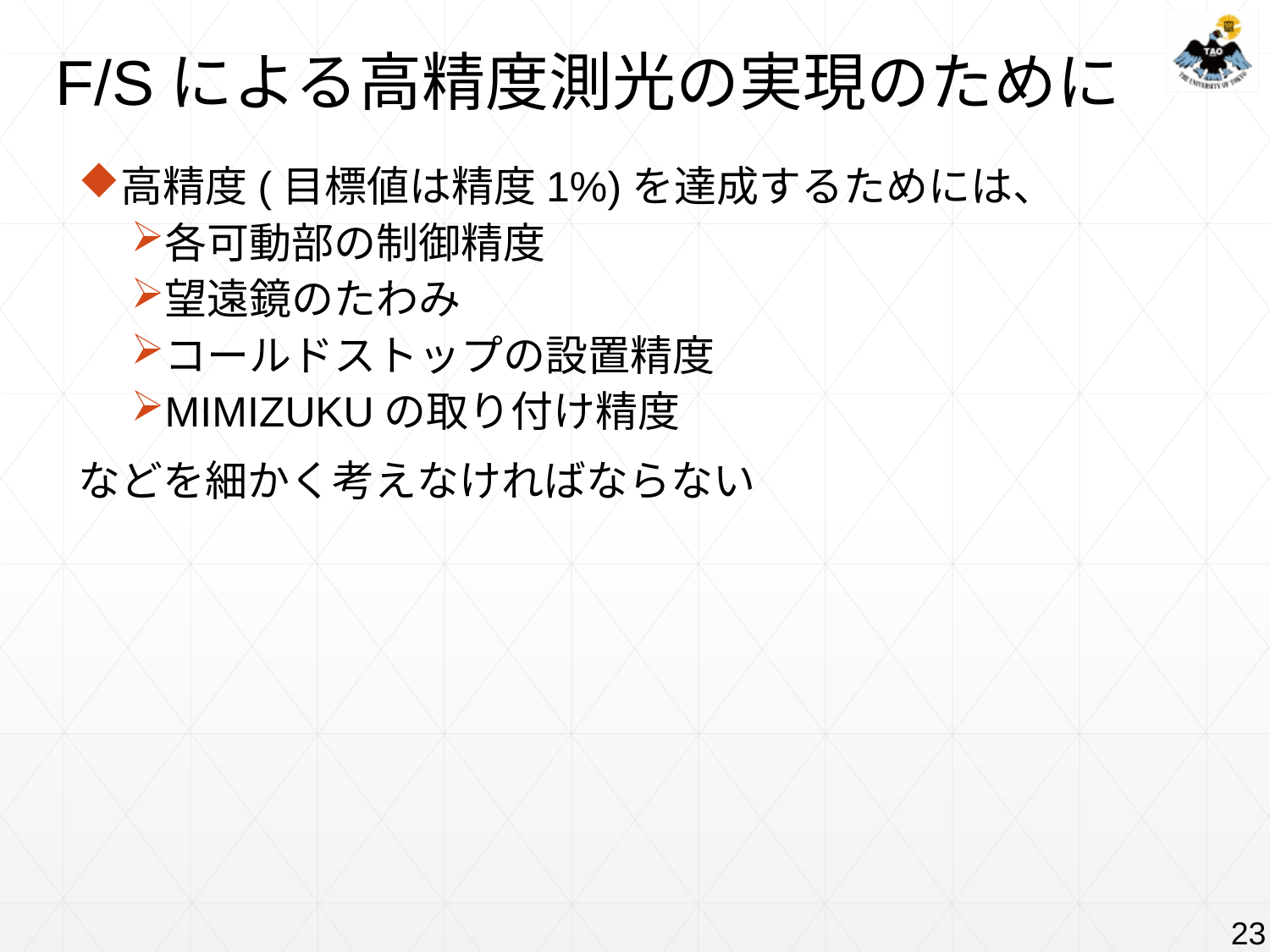

# F/Sによる高精度測光の実現のために
高精度(目標値は精度1%)を達成するためには、
各可動部の制御精度
望遠鏡のたわみ
コールドストップの設置精度
MIMIZUKUの取り付け精度
などを細かく考えなければならない